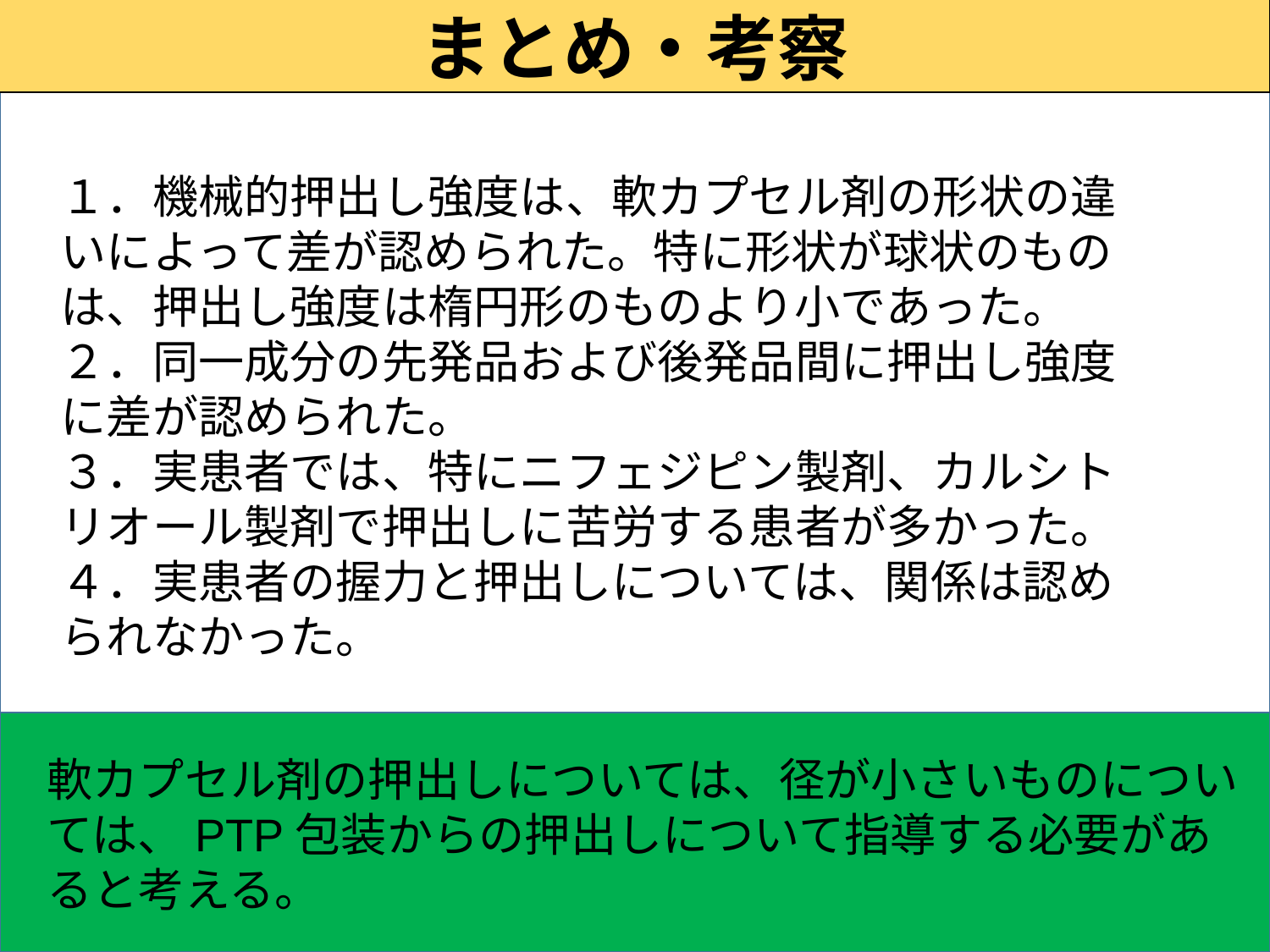

まとめ・考察

これらのことより、高齢者への薬剤交付時には、PTP包装径と錠剤径に差がある薬剤では、包装の押す位置を正確に指導するか、一包化調剤を検討する必要があると考える。
１．機械的押出し強度は、軟カプセル剤の形状の違いによって差が認められた。特に形状が球状のものは、押出し強度は楕円形のものより小であった。
２．同一成分の先発品および後発品間に押出し強度に差が認められた。
３．実患者では、特にニフェジピン製剤、カルシトリオール製剤で押出しに苦労する患者が多かった。
４．実患者の握力と押出しについては、関係は認められなかった。

軟カプセル剤の押出しについては、径が小さいものについては、PTP包装からの押出しについて指導する必要があると考える。